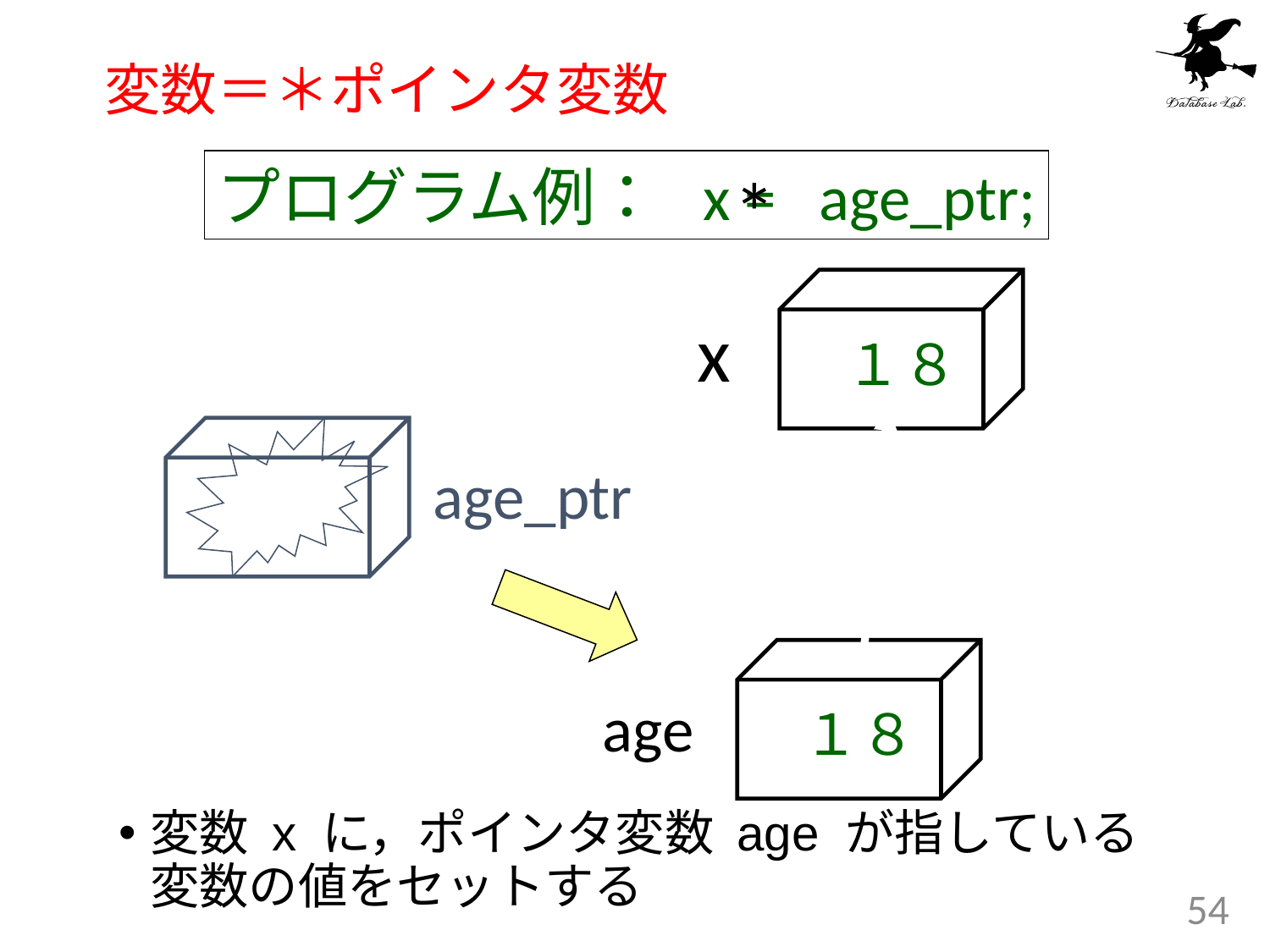

# 変数＝＊ポインタ変数
プログラム例：  x =   age_ptr;
*

x
１８

age_ptr

age
１８
変数 x に，ポインタ変数 age が指している変数の値をセットする
54